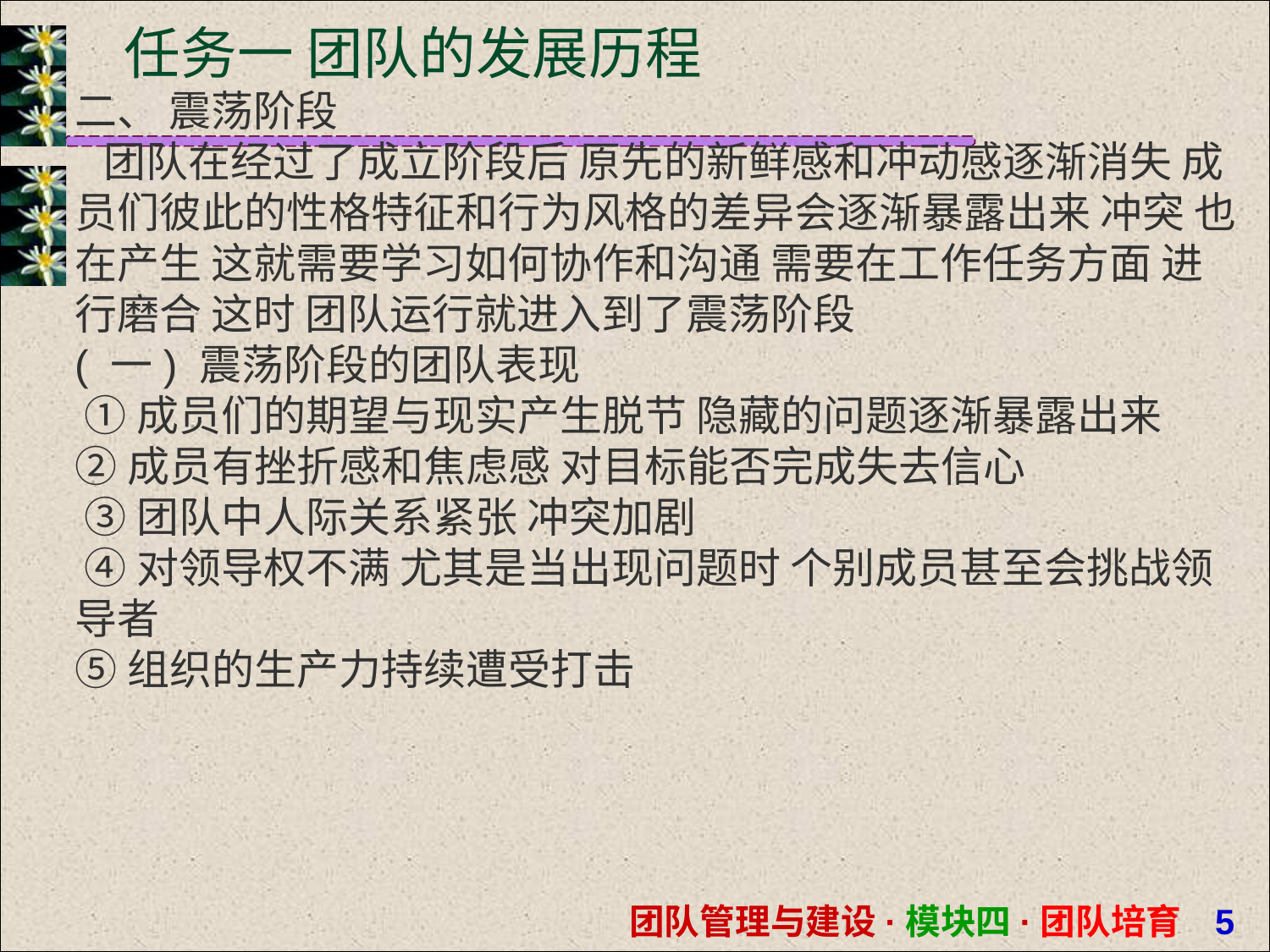

# 任务一 团队的发展历程

二、 震荡阶段
  团队在经过了成立阶段后 原先的新鲜感和冲动感逐渐消失 成员们彼此的性格特征和行为风格的差异会逐渐暴露出来 冲突 也在产生 这就需要学习如何协作和沟通 需要在工作任务方面 进行磨合 这时 团队运行就进入到了震荡阶段
( 一) 震荡阶段的团队表现
 ①成员们的期望与现实产生脱节 隐藏的问题逐渐暴露出来
②成员有挫折感和焦虑感 对目标能否完成失去信心
 ③团队中人际关系紧张 冲突加剧
 ④对领导权不满 尤其是当出现问题时 个别成员甚至会挑战领 导者
⑤组织的生产力持续遭受打击

团队管理与建设·模块四·团队培育 5